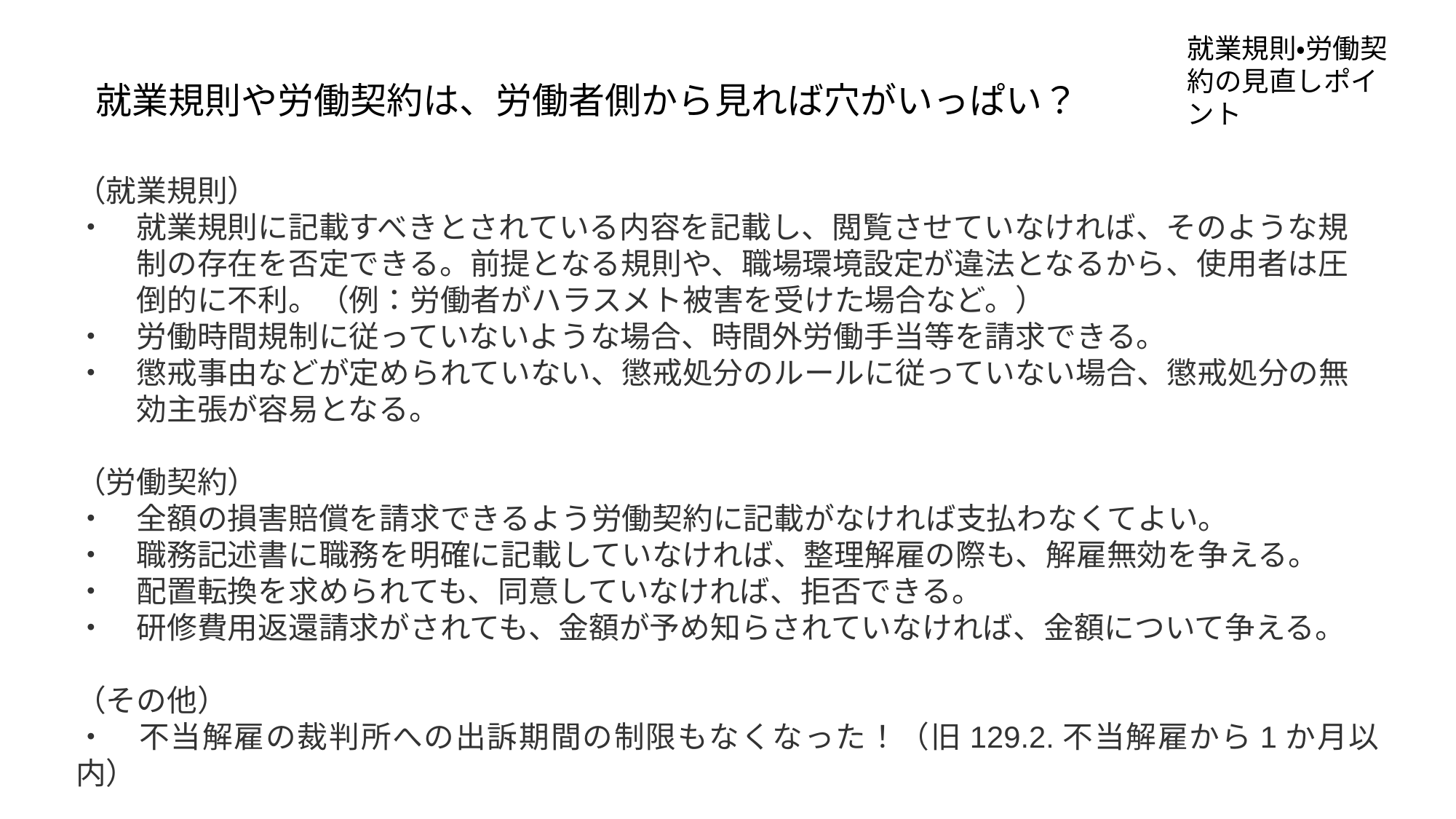

就業規則・労働契約の見直しポイント
就業規則や労働契約は、労働者側から見れば穴がいっぱい？
（就業規則）
・　就業規則に記載すべきとされている内容を記載し、閲覧させていなければ、そのような規
　　制の存在を否定できる。前提となる規則や、職場環境設定が違法となるから、使用者は圧
　　倒的に不利。（例：労働者がハラスメト被害を受けた場合など。）
・　労働時間規制に従っていないような場合、時間外労働手当等を請求できる。
・　懲戒事由などが定められていない、懲戒処分のルールに従っていない場合、懲戒処分の無
　　効主張が容易となる。

（労働契約）
・　全額の損害賠償を請求できるよう労働契約に記載がなければ支払わなくてよい。
・　職務記述書に職務を明確に記載していなければ、整理解雇の際も、解雇無効を争える。
・　配置転換を求められても、同意していなければ、拒否できる。
・　研修費用返還請求がされても、金額が予め知らされていなければ、金額について争える。

（その他）
・　不当解雇の裁判所への出訴期間の制限もなくなった！（旧129.2.不当解雇から1か月以内）